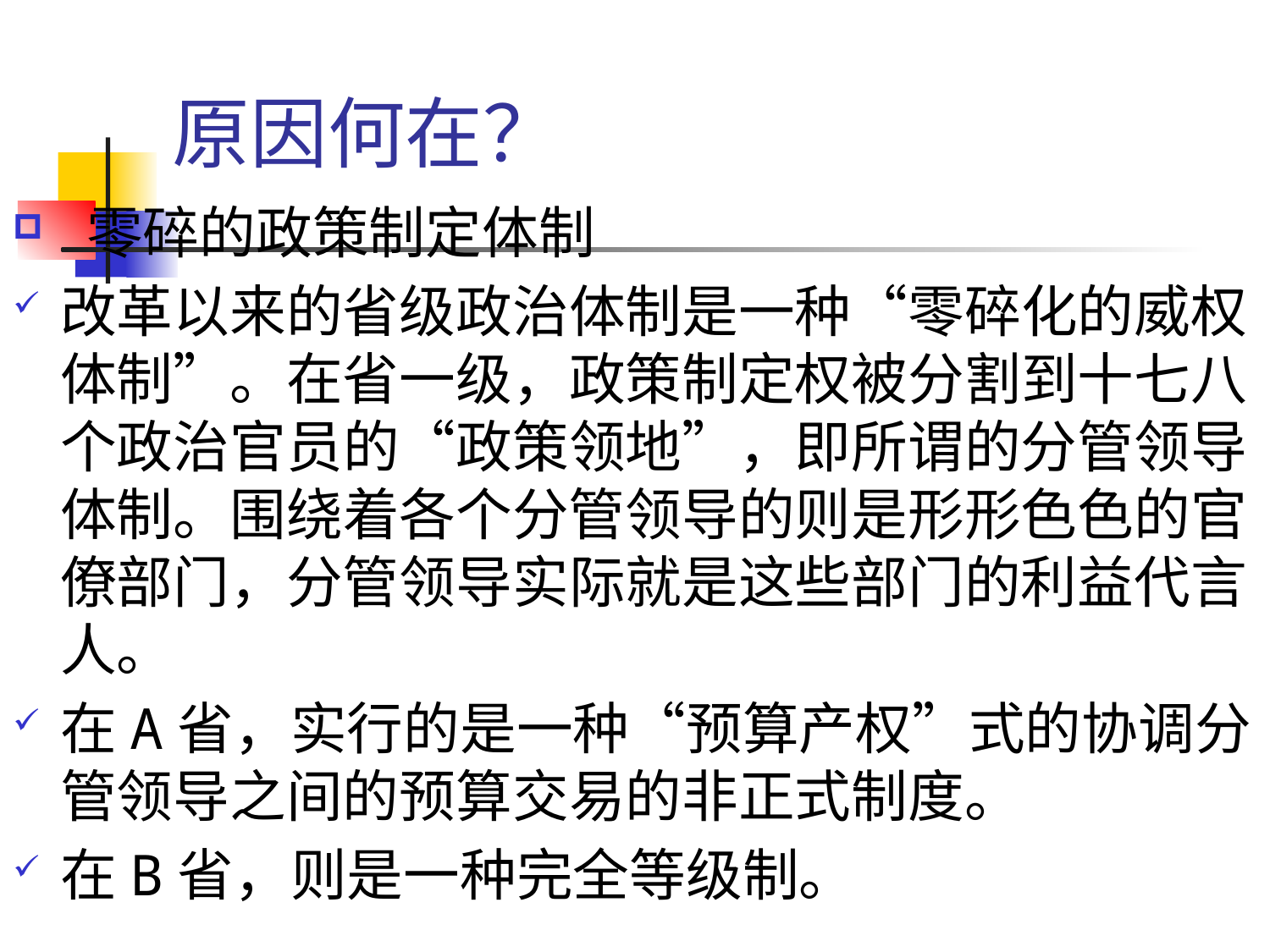

原因何在？
 零碎的政策制定体制
改革以来的省级政治体制是一种“零碎化的威权体制”。在省一级，政策制定权被分割到十七八个政治官员的“政策领地”，即所谓的分管领导体制。围绕着各个分管领导的则是形形色色的官僚部门，分管领导实际就是这些部门的利益代言人。
在A省，实行的是一种“预算产权”式的协调分管领导之间的预算交易的非正式制度。
在B省，则是一种完全等级制。